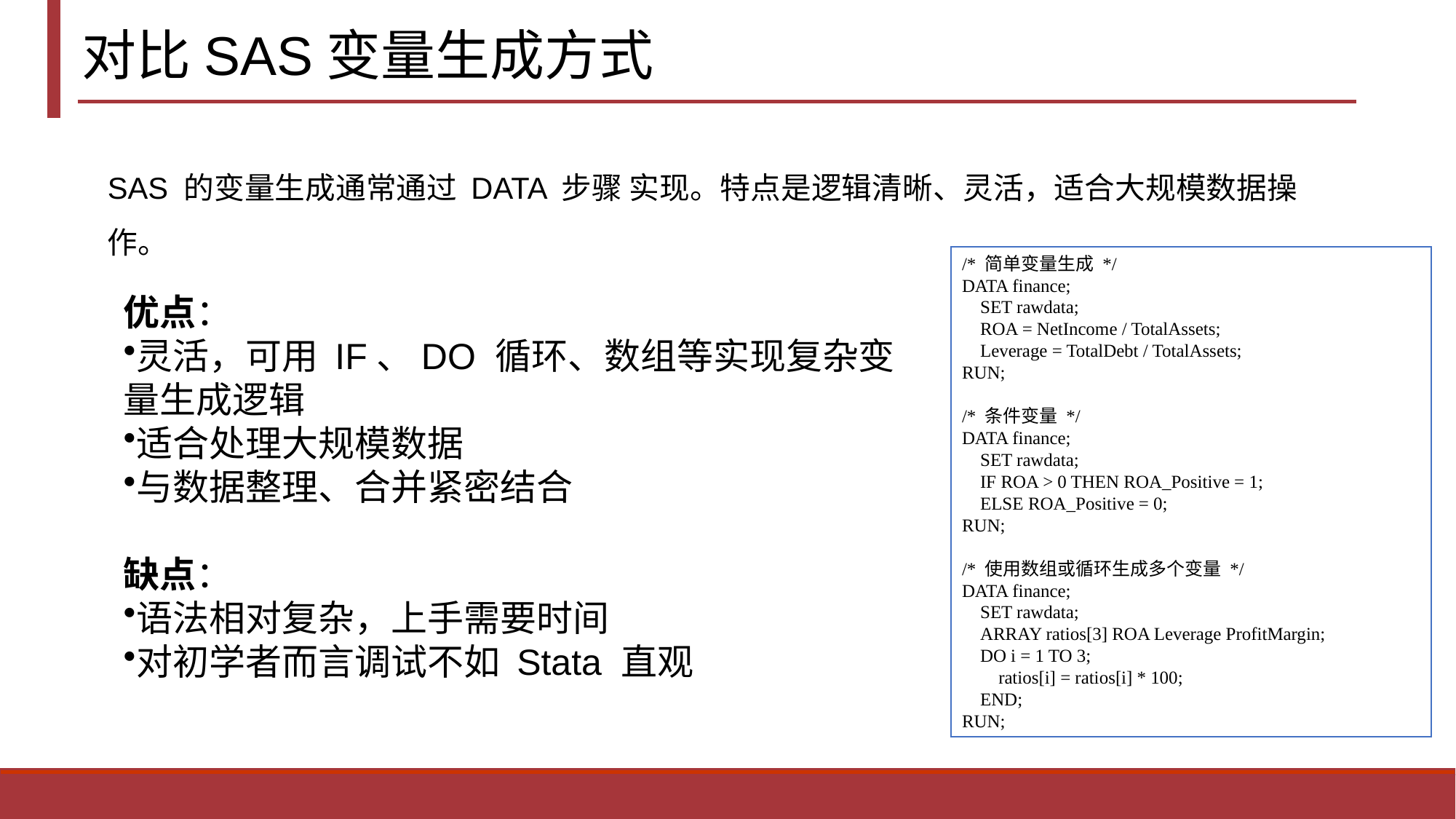

对比SAS变量生成方式
SAS 的变量生成通常通过 DATA 步骤 实现。特点是逻辑清晰、灵活，适合大规模数据操作。

/* 简单变量生成 */
DATA finance;
    SET rawdata;
    ROA = NetIncome / TotalAssets;
    Leverage = TotalDebt / TotalAssets;
RUN;

/* 条件变量 */
DATA finance;
    SET rawdata;
    IF ROA > 0 THEN ROA_Positive = 1;
    ELSE ROA_Positive = 0;
RUN;

/* 使用数组或循环生成多个变量 */
DATA finance;
    SET rawdata;
    ARRAY ratios[3] ROA Leverage ProfitMargin;
    DO i = 1 TO 3;
        ratios[i] = ratios[i] * 100;
    END;
RUN;
优点：
灵活，可用 IF、DO 循环、数组等实现复杂变量生成逻辑
适合处理大规模数据
与数据整理、合并紧密结合

缺点：
语法相对复杂，上手需要时间
对初学者而言调试不如 Stata 直观